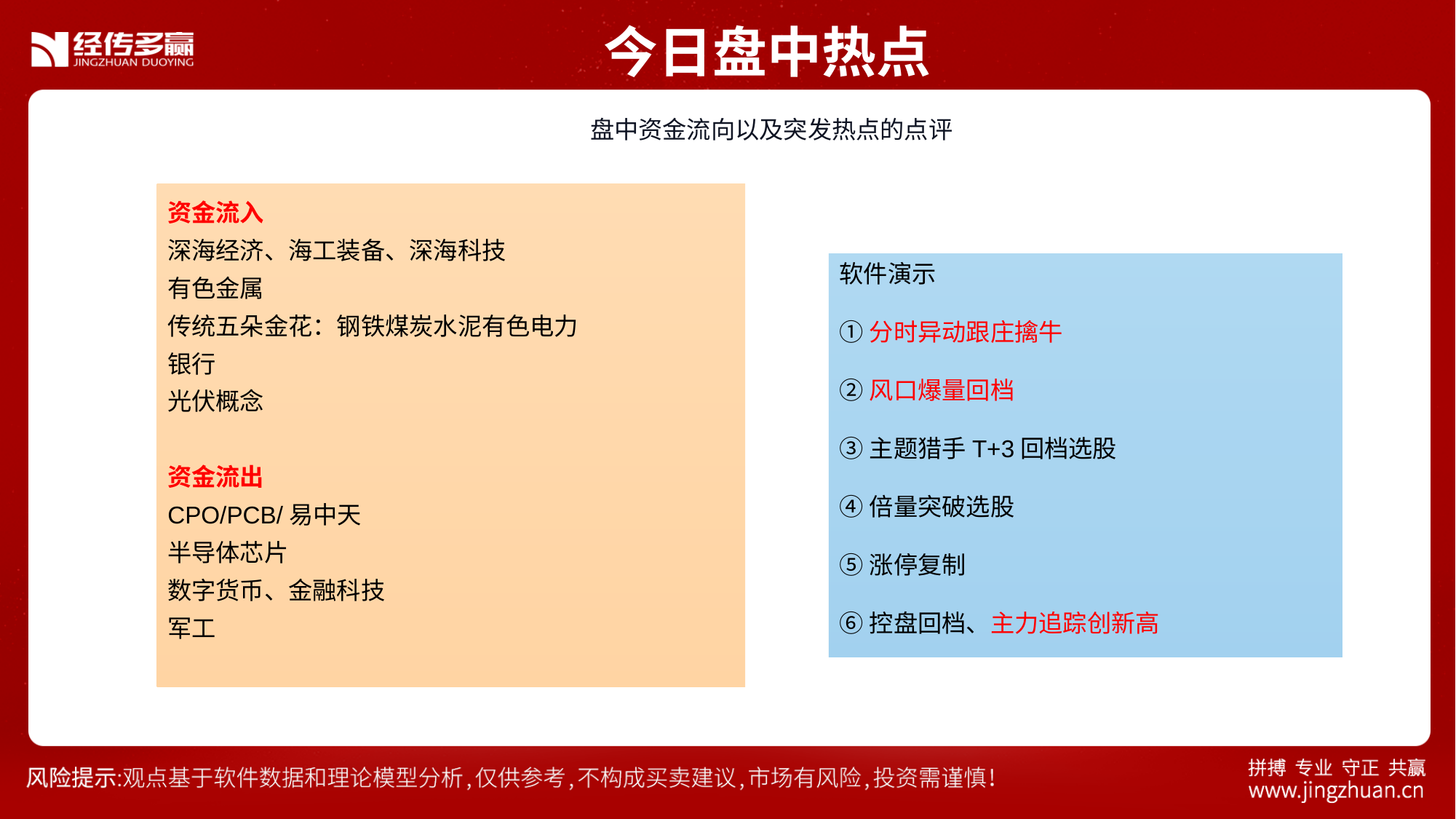

今日盘中热点
          盘中资金流向以及突发热点的点评

资金流入
深海经济、海工装备、深海科技
有色金属
传统五朵金花：钢铁煤炭水泥有色电力
银行
光伏概念

资金流出
CPO/PCB/易中天
半导体芯片
数字货币、金融科技
军工

软件演示

①分时异动跟庄擒牛

②风口爆量回档

③主题猎手T+3回档选股

④倍量突破选股

⑤涨停复制

⑥控盘回档、主力追踪创新高